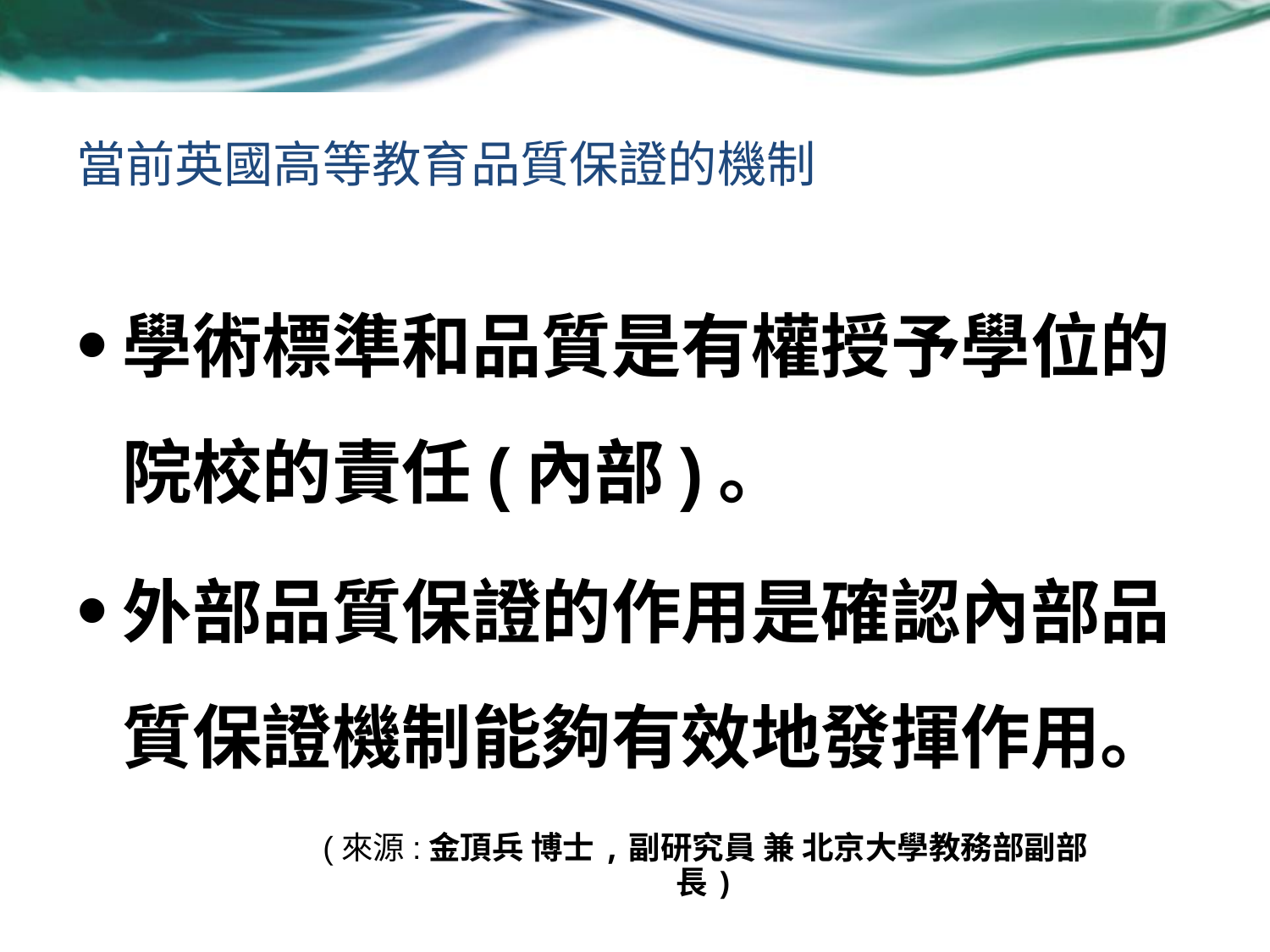

# 當前英國高等教育品質保證的機制
學術標準和品質是有權授予學位的院校的責任(內部)。
外部品質保證的作用是確認內部品質保證機制能夠有效地發揮作用。
(來源:金頂兵 博士,副研究員 兼 北京大學教務部副部長)